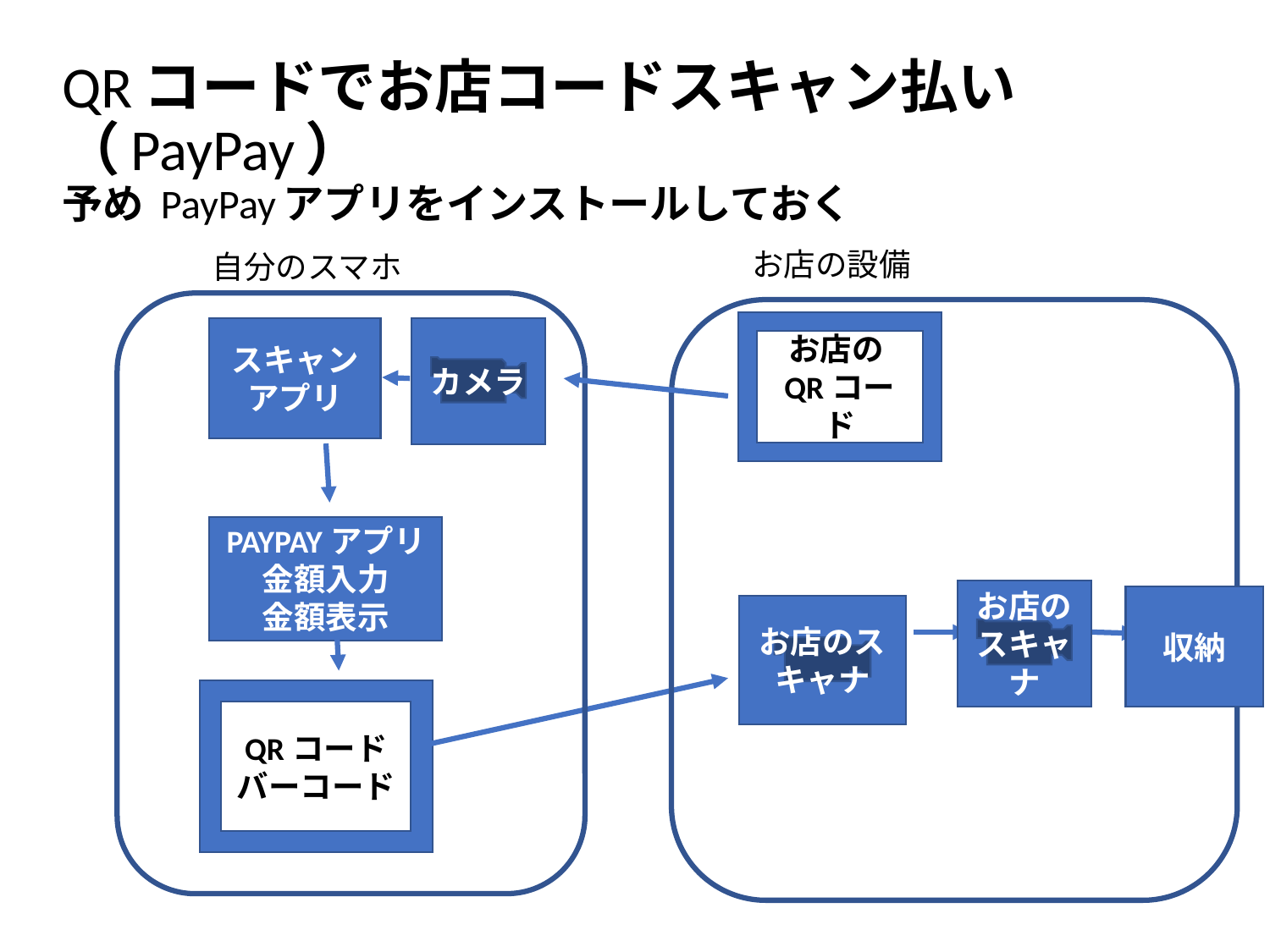

# QRコードでお店コードスキャン払い（PayPay） 予め PayPayアプリをインストールしておく
お店の設備
自分のスマホ

お店のQRコード
スキャンアプリ
カメラ
PAYPAYアプリ
金額入力
金額表示
お店のスキャナ
収納
お店のスキャナ
QRコード
バーコード